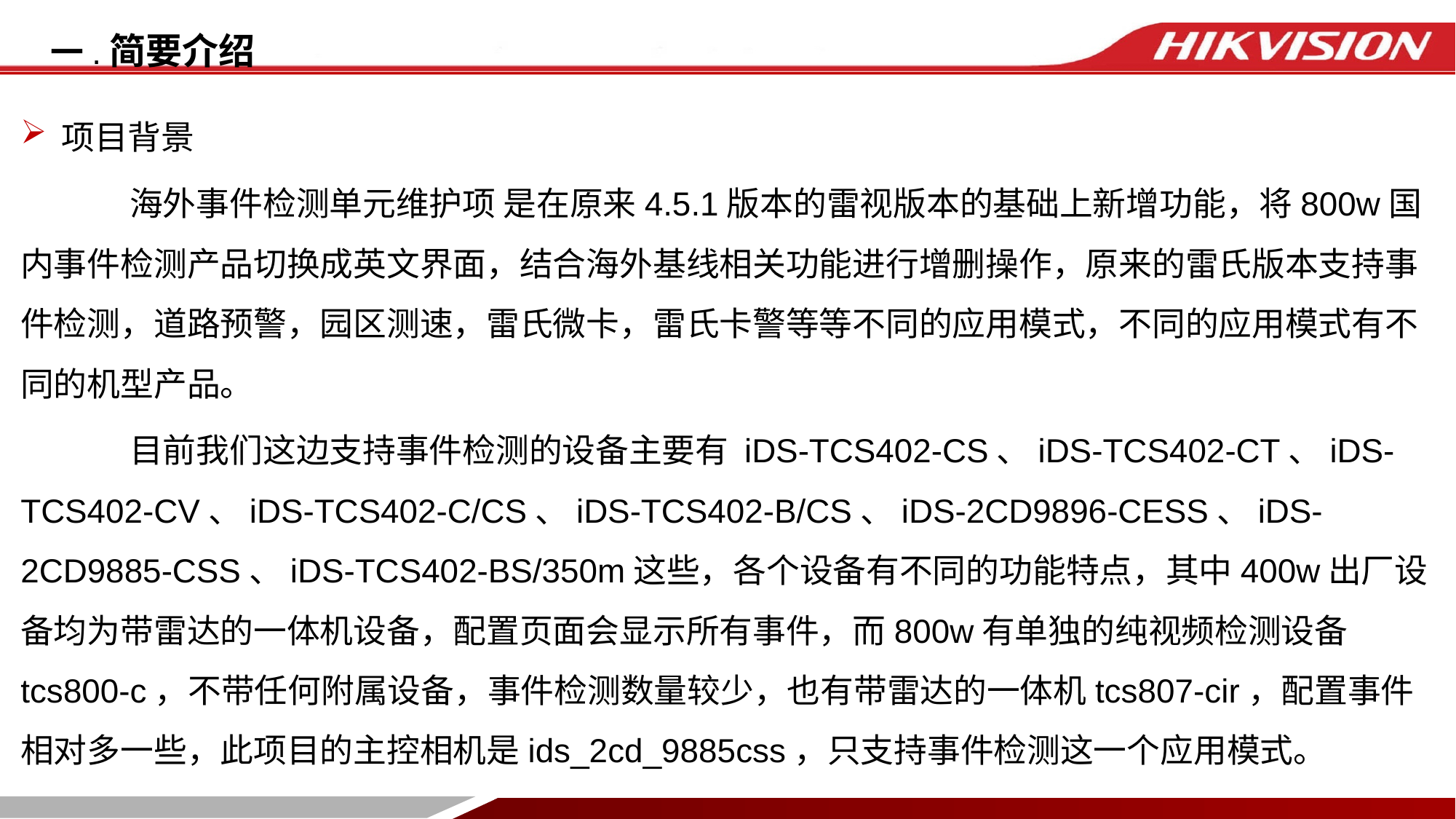

# 一.简要介绍
项目背景
	海外事件检测单元维护项 是在原来4.5.1版本的雷视版本的基础上新增功能，将800w国内事件检测产品切换成英文界面，结合海外基线相关功能进行增删操作，原来的雷氏版本支持事件检测，道路预警，园区测速，雷氏微卡，雷氏卡警等等不同的应用模式，不同的应用模式有不同的机型产品。
	目前我们这边支持事件检测的设备主要有 iDS-TCS402-CS、iDS-TCS402-CT、iDS-TCS402-CV、iDS-TCS402-C/CS、iDS-TCS402-B/CS、iDS-2CD9896-CESS、iDS-2CD9885-CSS、iDS-TCS402-BS/350m这些，各个设备有不同的功能特点，其中400w出厂设备均为带雷达的一体机设备，配置页面会显示所有事件，而800w有单独的纯视频检测设备tcs800-c，不带任何附属设备，事件检测数量较少，也有带雷达的一体机tcs807-cir，配置事件相对多一些，此项目的主控相机是ids_2cd_9885css，只支持事件检测这一个应用模式。